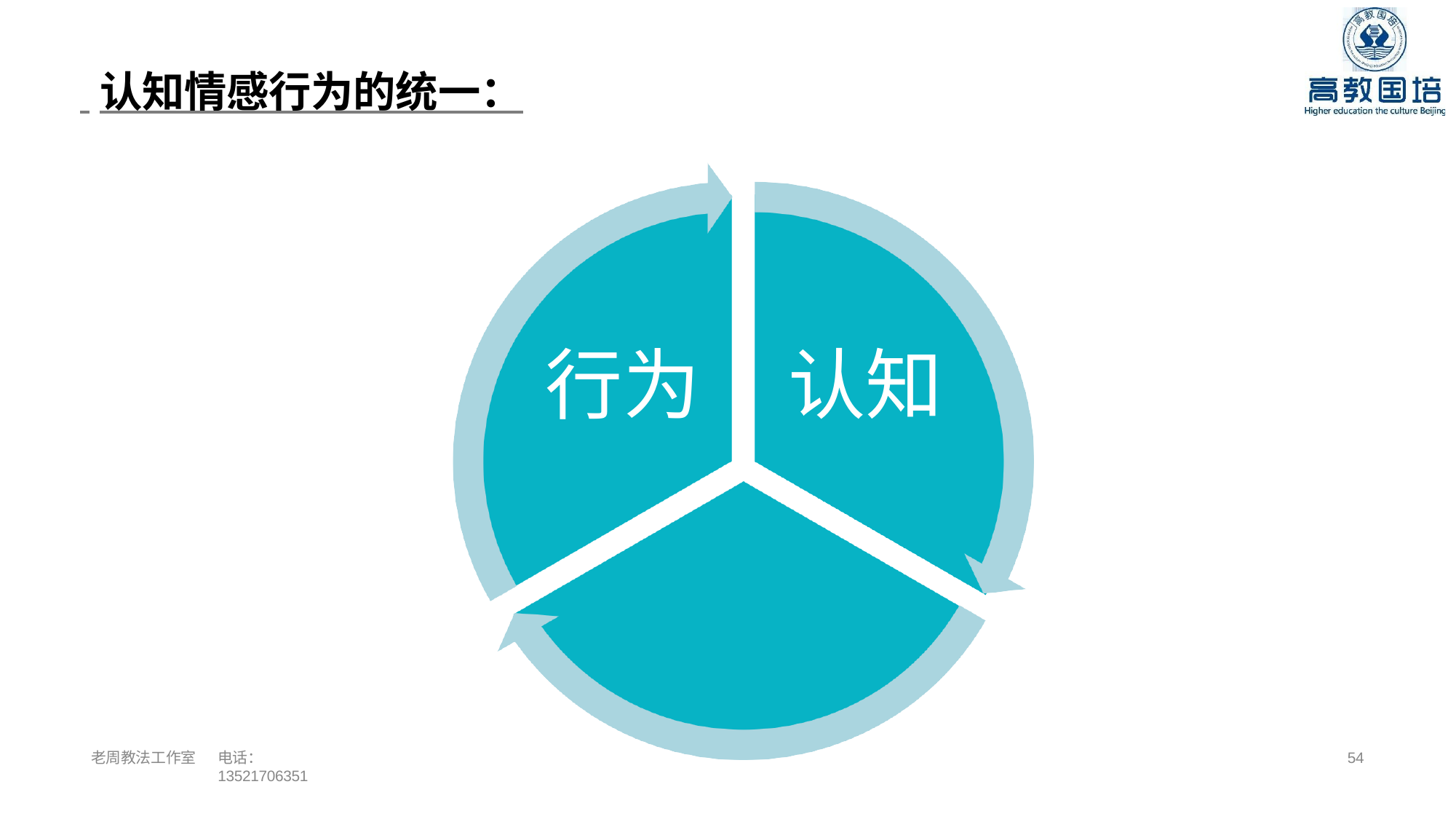

认知情感行为的统一：

行为	认知
情感
老周教法工作室
电话：13521706351
54